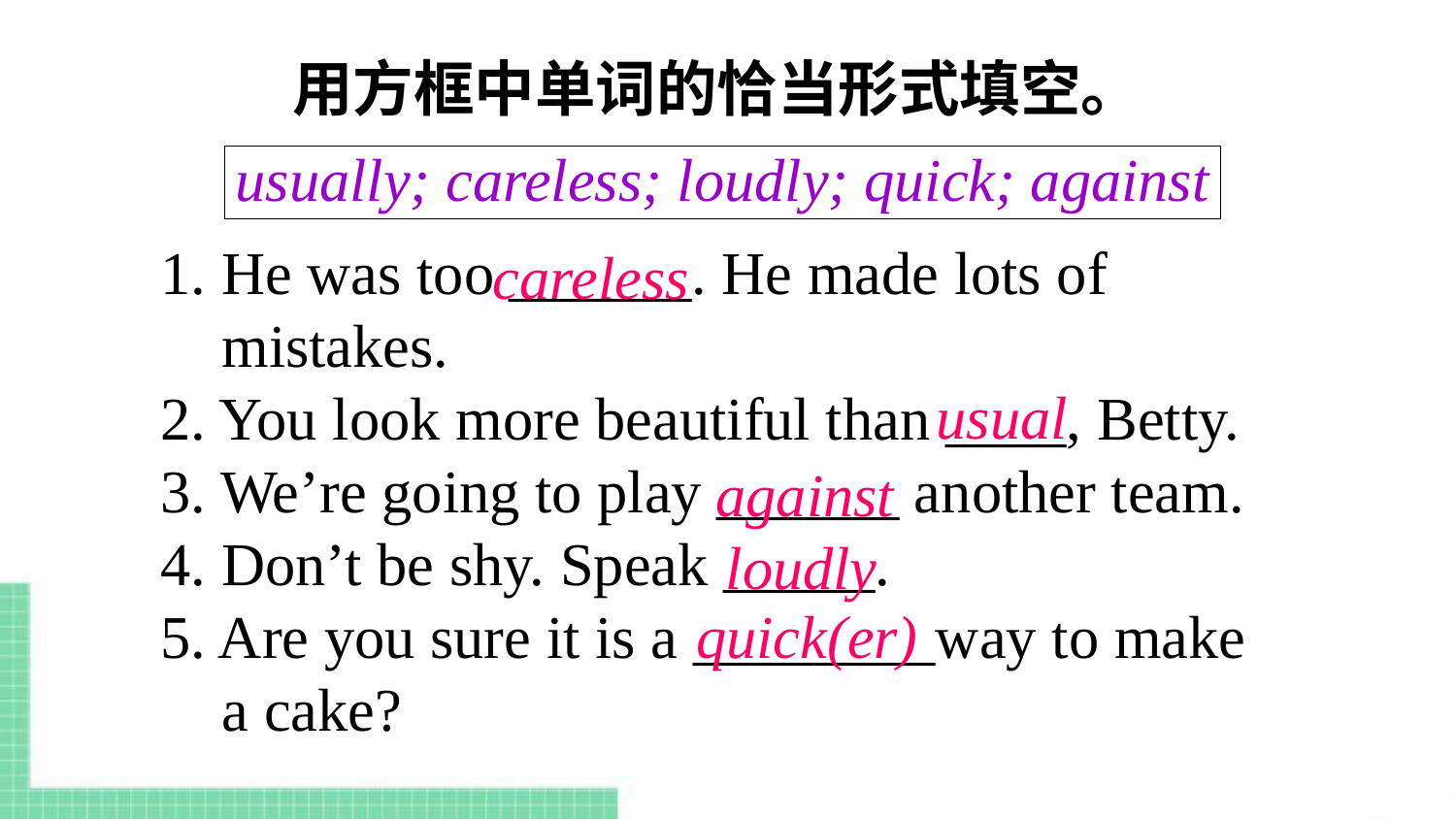

用方框中单词的恰当形式填空。
usually; careless; loudly; quick; against
1. He was too ______. He made lots of
    mistakes.
2. You look more beautiful than ____, Betty.
3. We’re going to play ______ another team.
4. Don’t be shy. Speak _____.
5. Are you sure it is a ________way to make
    a cake?
careless
usual
against
loudly
quick(er)